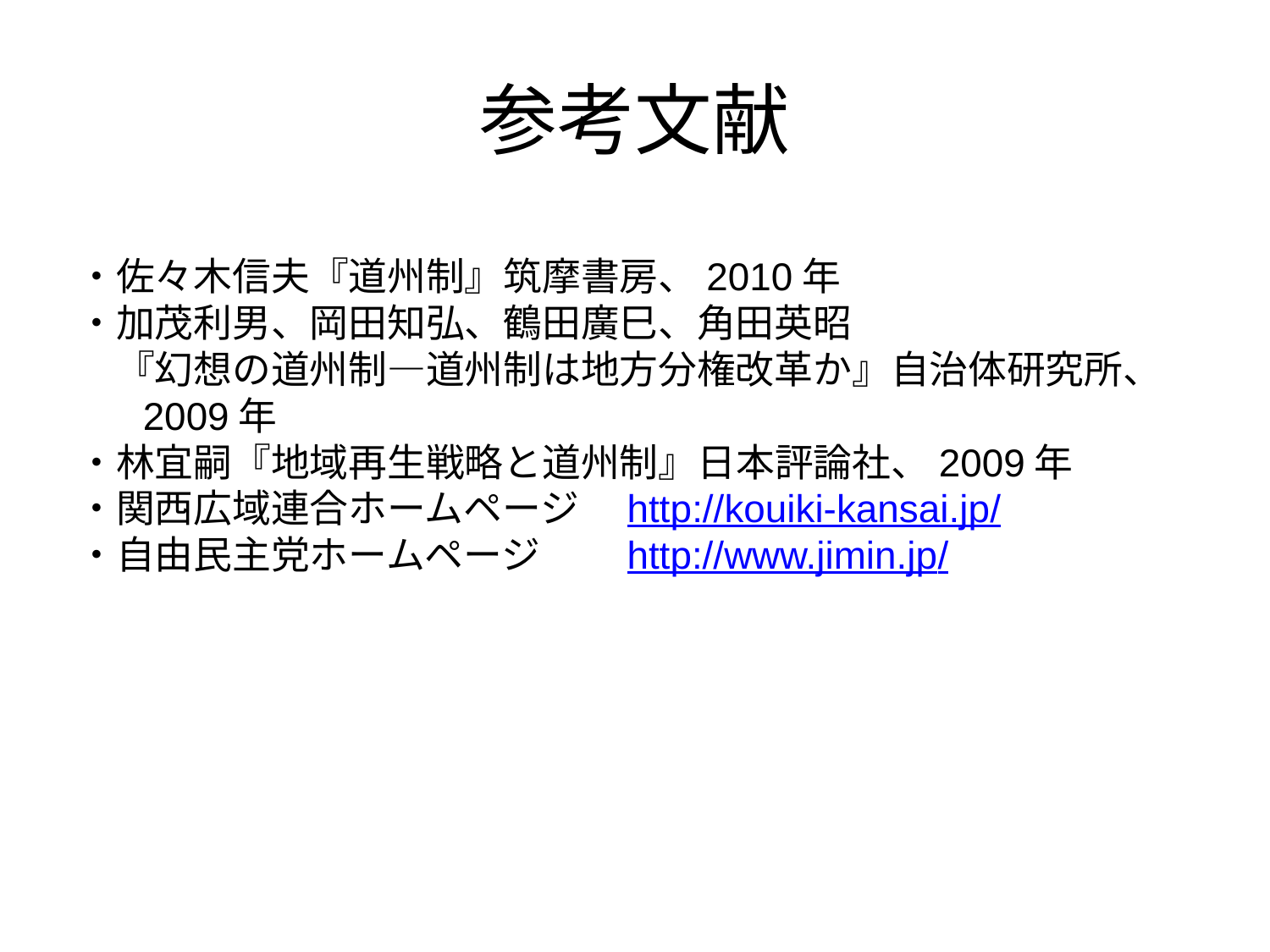

# 参考文献
・佐々木信夫『道州制』筑摩書房、2010年
・加茂利男、岡田知弘、鶴田廣巳、角田英昭
　『幻想の道州制―道州制は地方分権改革か』自治体研究所、
　  2009年
・林宜嗣『地域再生戦略と道州制』日本評論社、2009年
・関西広域連合ホームページ　http://kouiki-kansai.jp/
・自由民主党ホームページ　　http://www.jimin.jp/